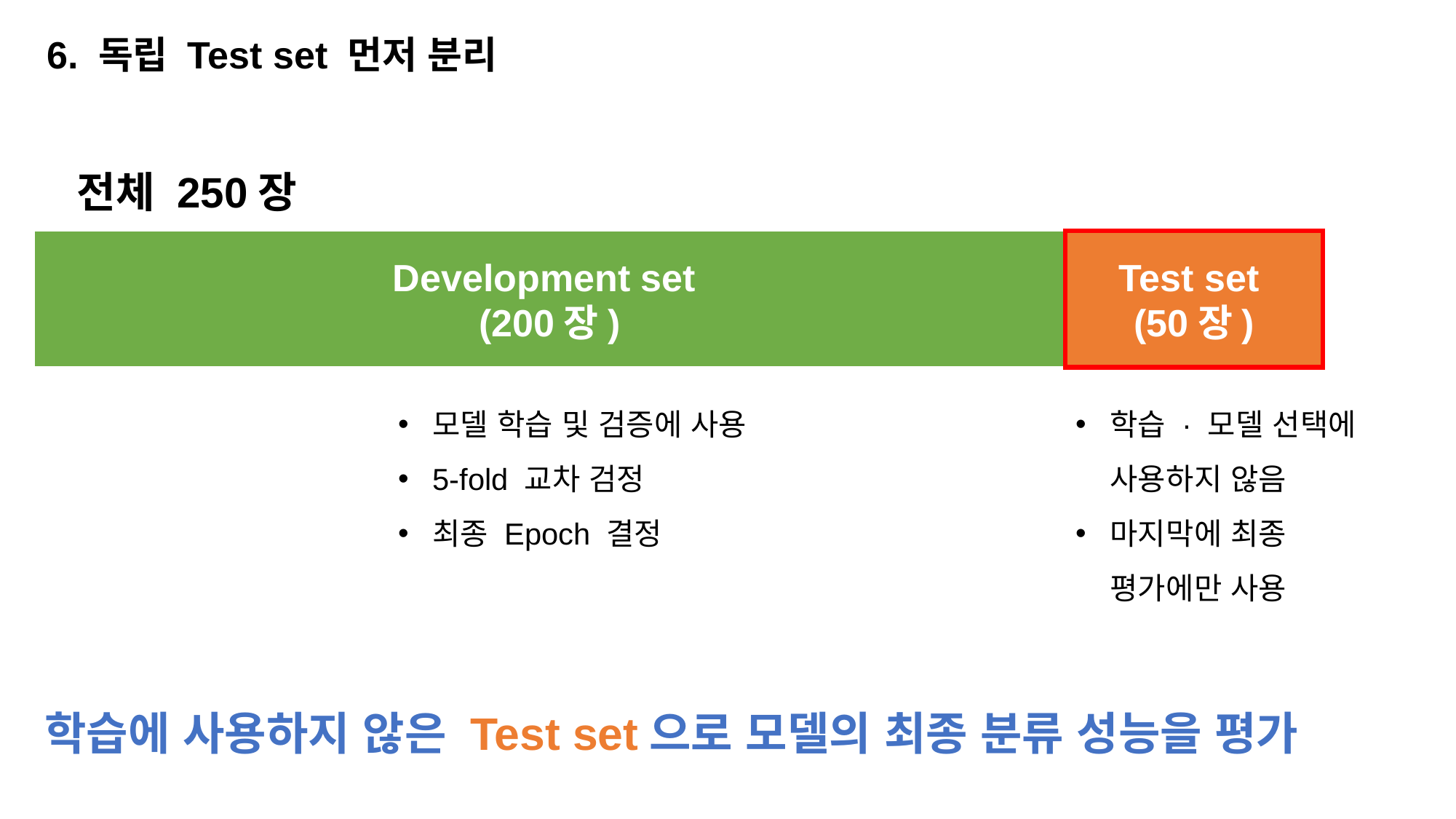

6. 독립 Test set 먼저 분리
전체 250장
Development set
(200장)
Test set
(50장)
학습 · 모델 선택에 사용하지 않음
마지막에 최종 평가에만 사용
모델 학습 및 검증에 사용
5-fold 교차 검정
최종 Epoch 결정
학습에 사용하지 않은 Test set으로 모델의 최종 분류 성능을 평가